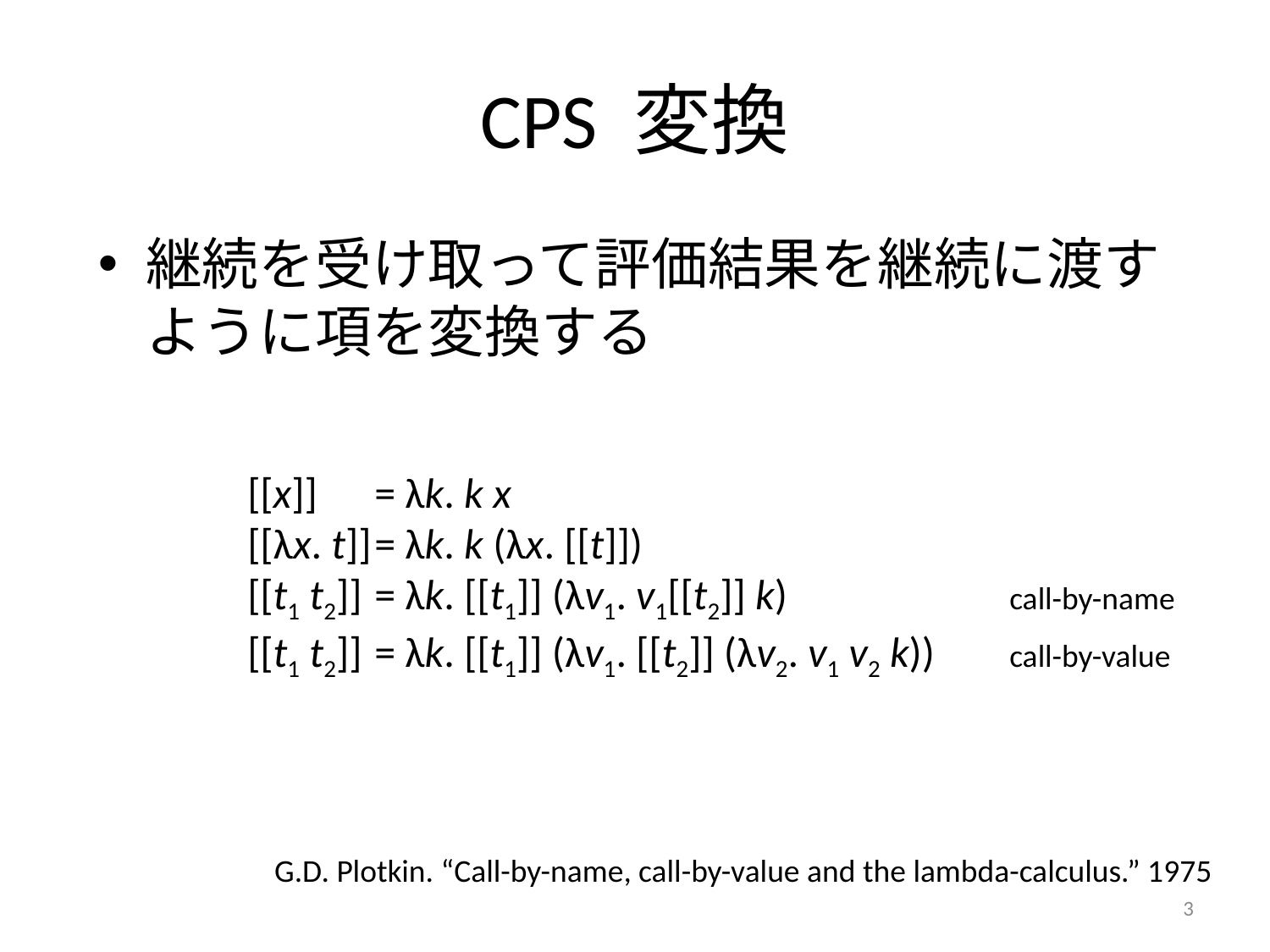

# CPS 変換
継続を受け取って評価結果を継続に渡す
ように項を変換する
[[x]]	= λk. k x
[[λx. t]]	= λk. k (λx. [[t]])
[[t1 t2]]	= λk. [[t1]] (λv1. v1[[t2]] k)		call-by-name
[[t1 t2]]	= λk. [[t1]] (λv1. [[t2]] (λv2. v1 v2 k))	call-by-value
G.D. Plotkin. “Call-by-name, call-by-value and the lambda-calculus.” 1975
3